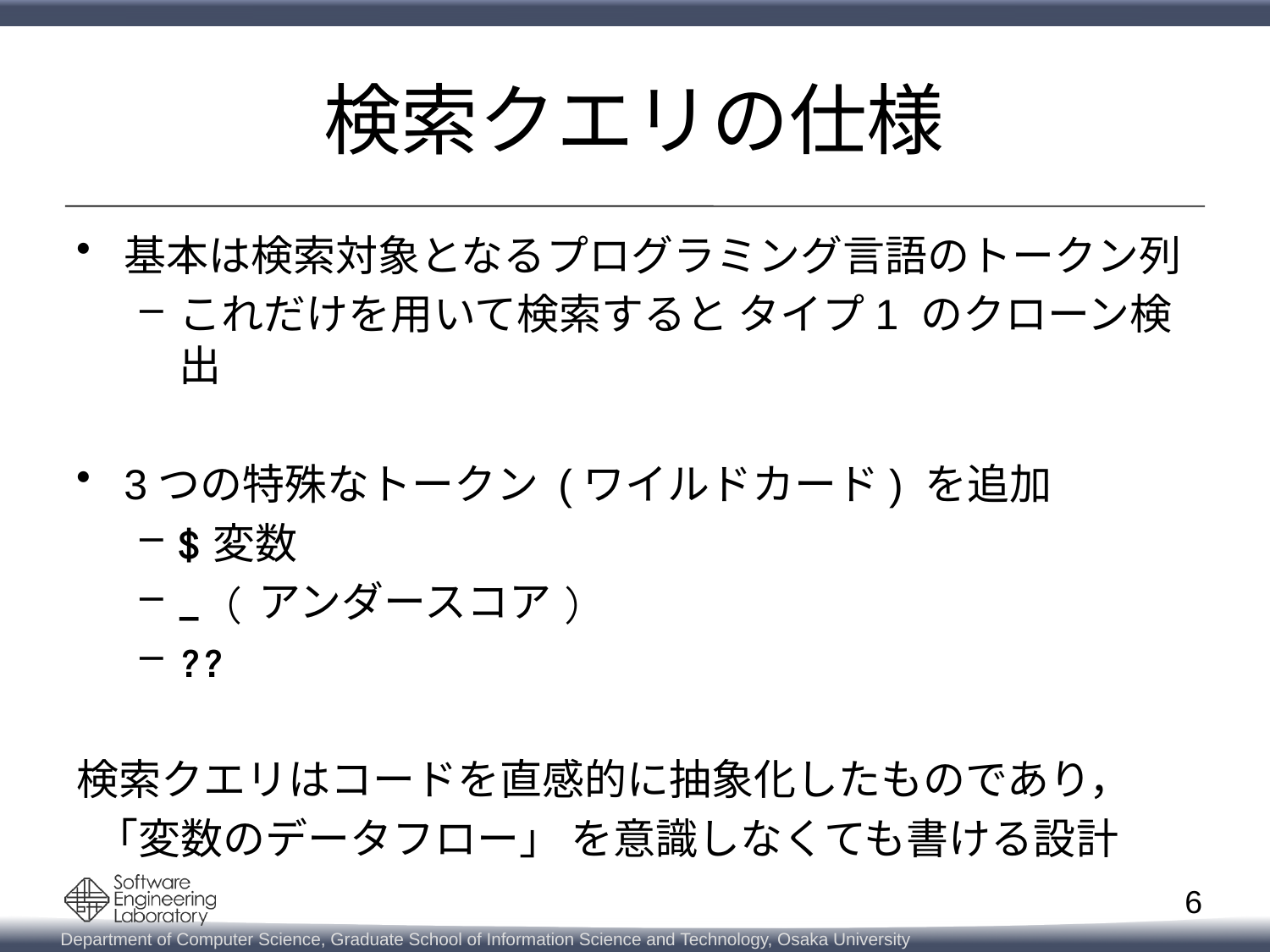

# 検索クエリの仕様
基本は検索対象となるプログラミング言語のトークン列
これだけを用いて検索すると タイプ1 のクローン検出

3つの特殊なトークン (ワイルドカード) を追加
$変数
_ (アンダースコア)
??

検索クエリはコードを直感的に抽象化したものであり，
 「変数のデータフロー」 を意識しなくても書ける設計
6